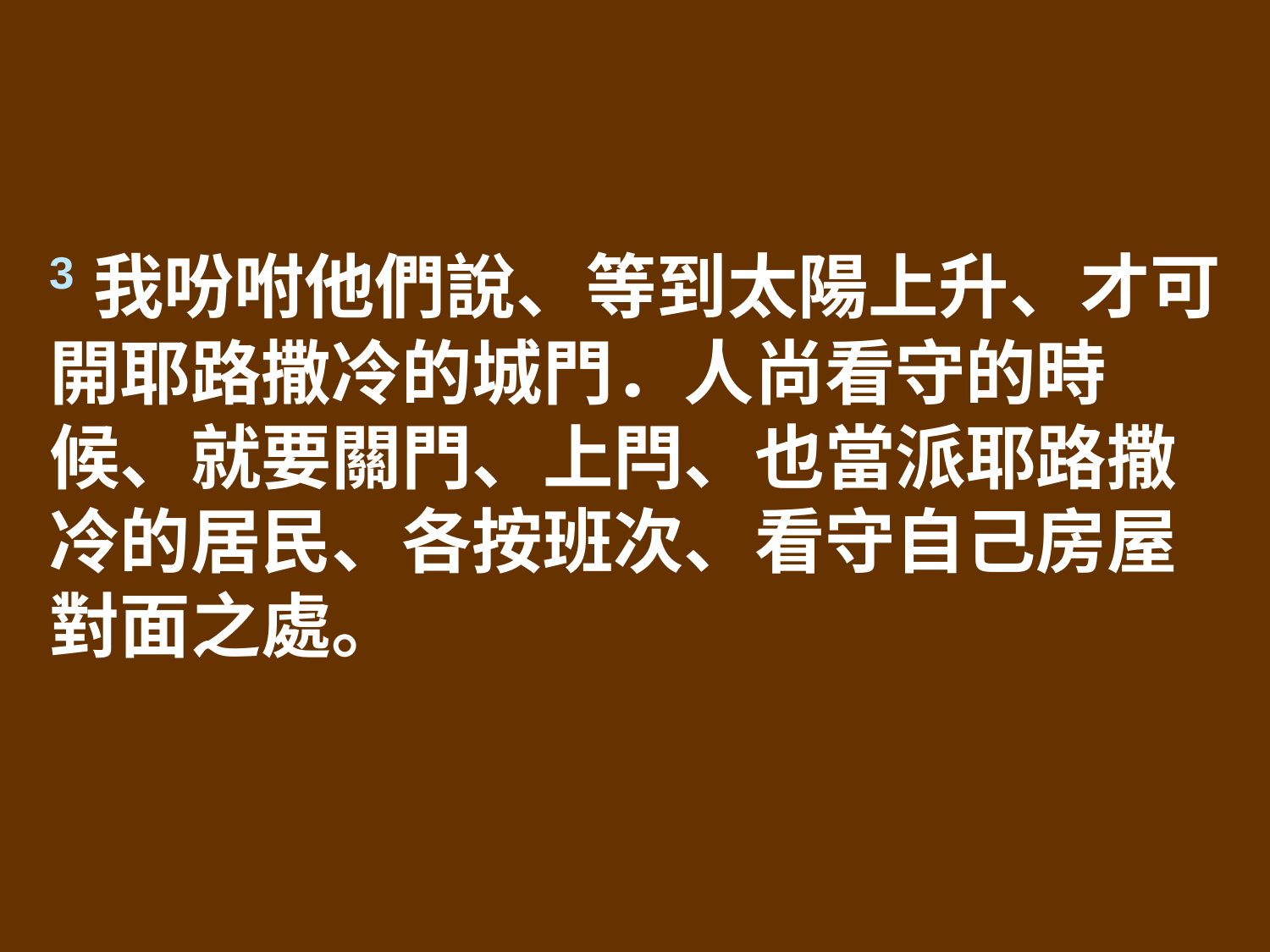

3我吩咐他們說、等到太陽上升、才可開耶路撒冷的城門．人尚看守的時候、就要關門、上閂、也當派耶路撒冷的居民、各按班次、看守自己房屋對面之處。